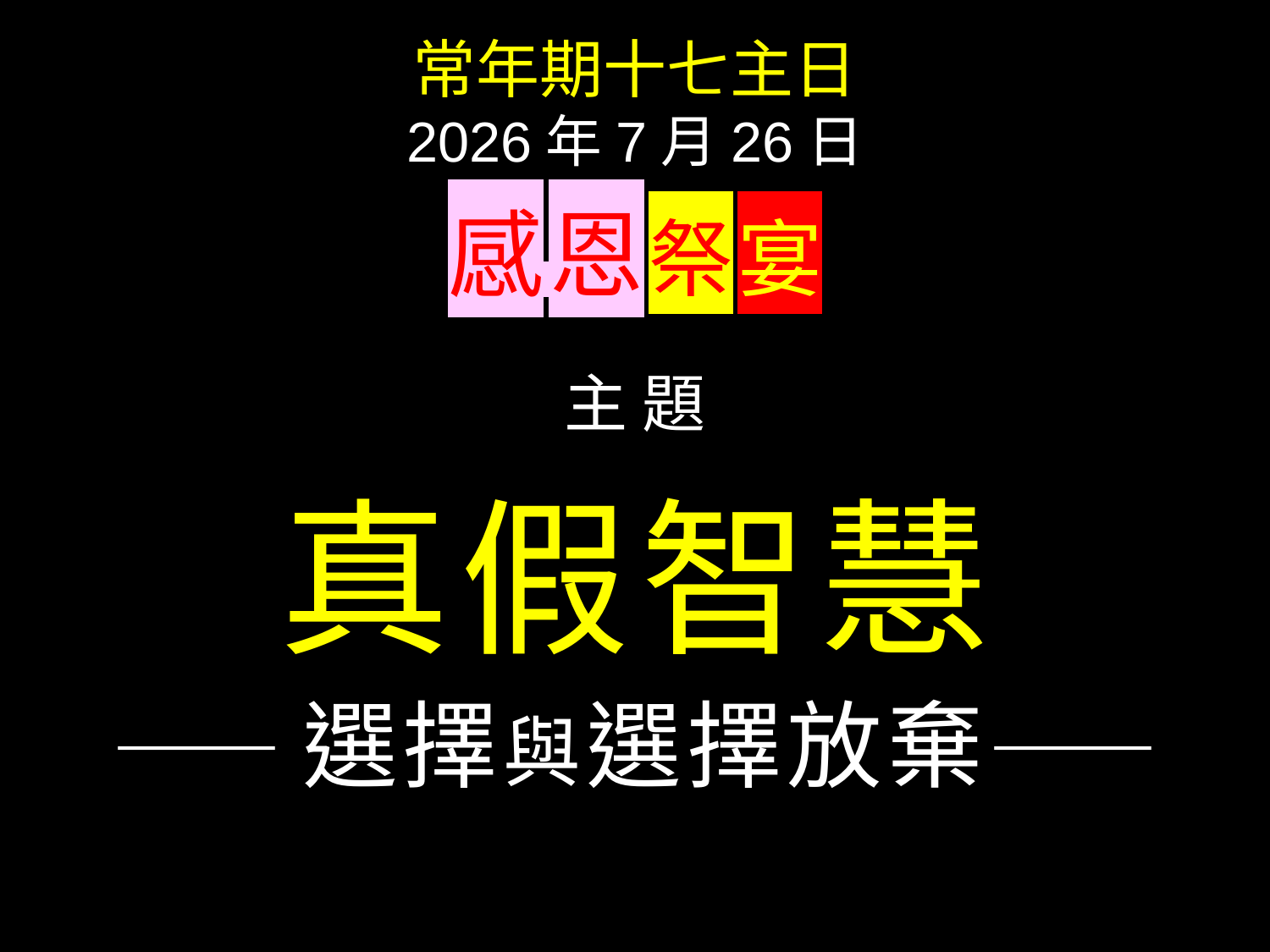

常年期十七主日
2026年7月26日
感 恩 祭 宴

主 題
真假智慧
——選擇與選擇放棄——